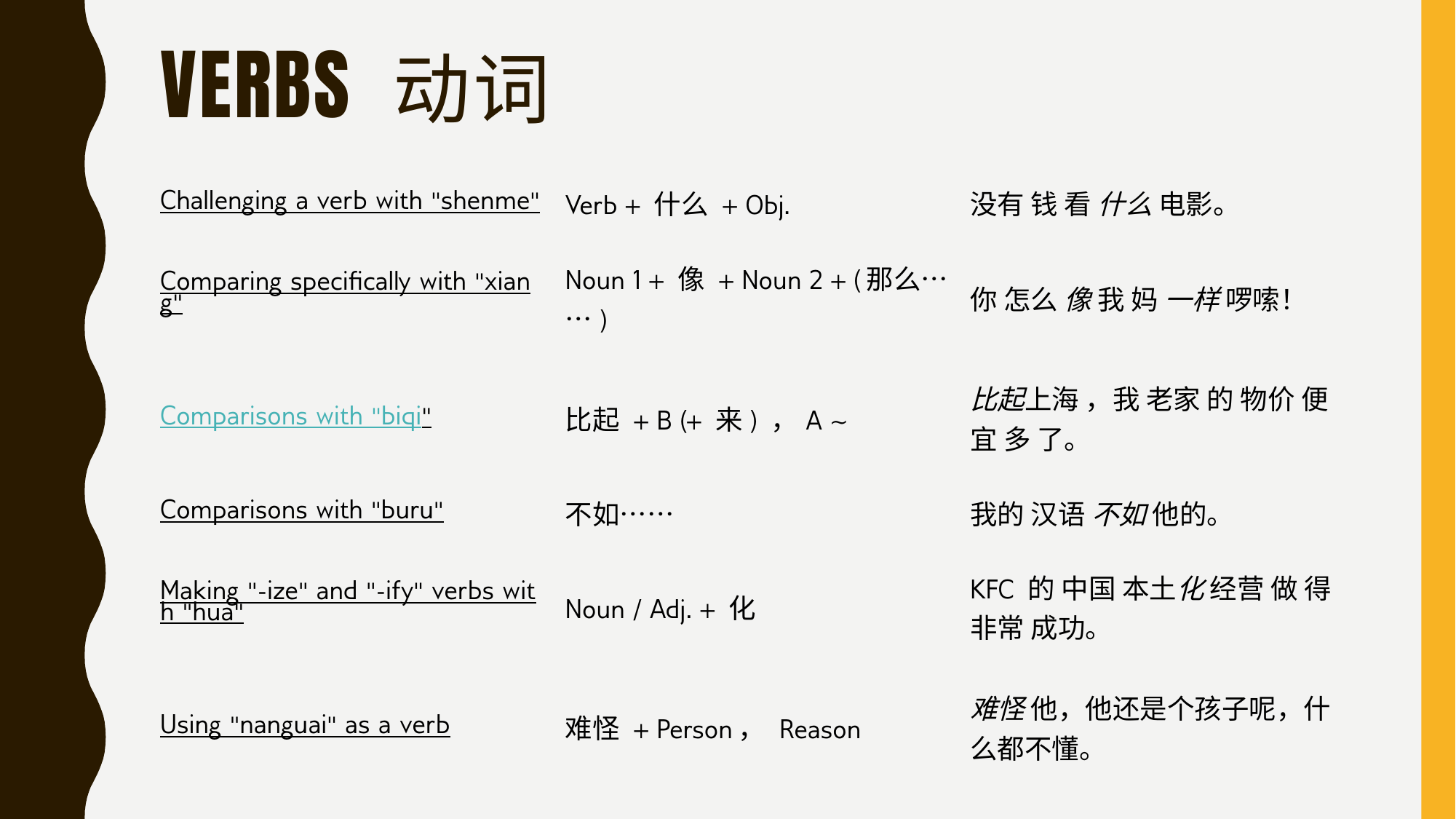

# Verbs 动词
| Challenging a verb with "shenme" | Verb + 什么 + Obj. | 没有 钱 看 什么 电影。 |
| --- | --- | --- |
| Comparing specifically with "xiang" | Noun 1 + 像 + Noun 2 + (那么⋯⋯) | 你 怎么 像 我 妈 一样 啰嗦！ |
| Comparisons with "biqi" | 比起 + B (+ 来) ，A ~ | 比起上海 ，我 老家 的 物价 便宜 多 了。 |
| Comparisons with "buru" | 不如⋯⋯ | 我的 汉语 不如 他的。 |
| Making "-ize" and "-ify" verbs with "hua" | Noun / Adj. + 化 | KFC 的 中国 本土化 经营 做 得 非常 成功。 |
| Using "nanguai" as a verb | 难怪 + Person， Reason | 难怪 他，他还是个孩子呢，什么都不懂。 |